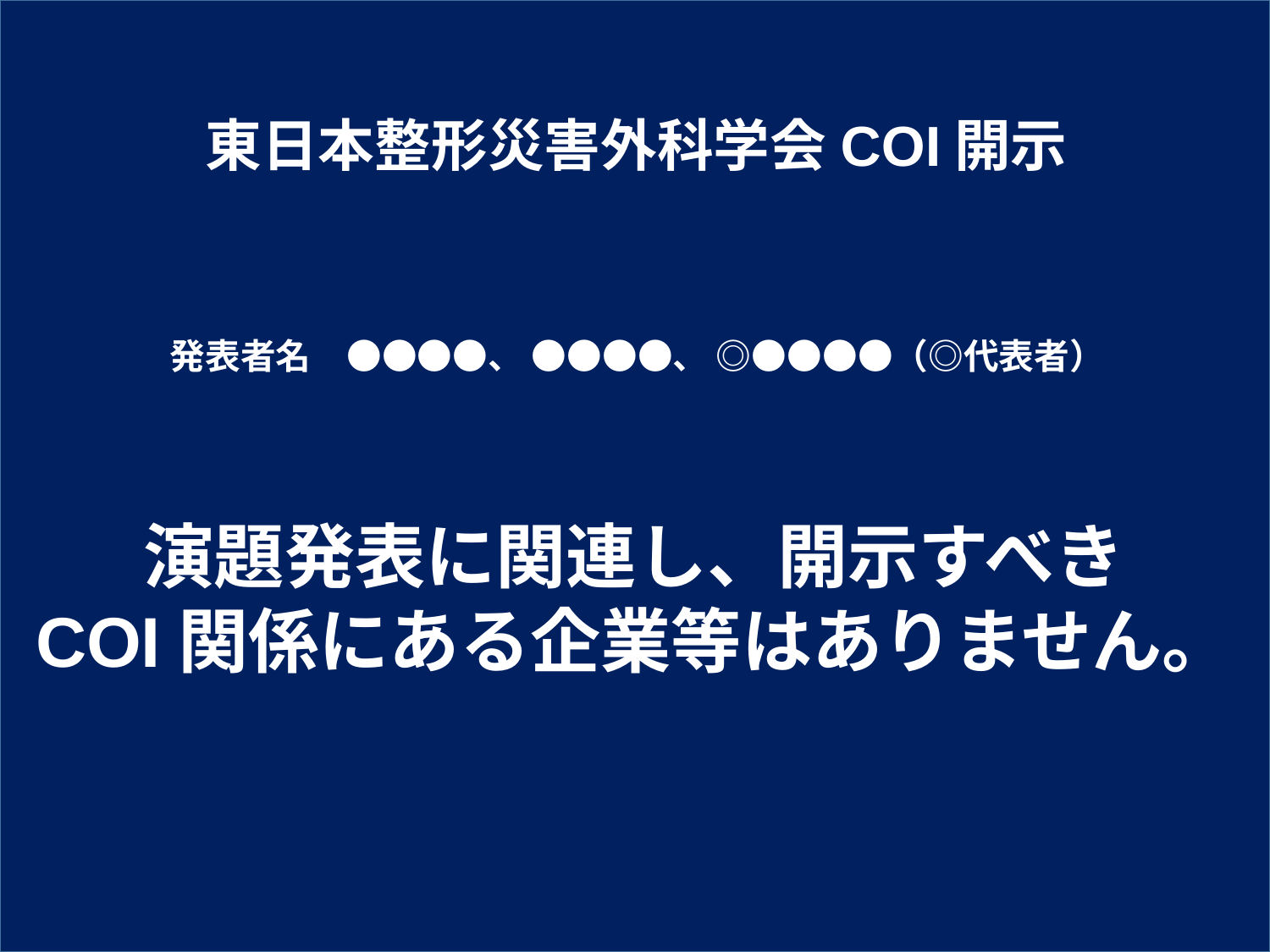

東日本整形災害外科学会COI開示
発表者名　●●●●、 ●●●●、 ◎●●●●（◎代表者）
演題発表に関連し、開示すべき
COI関係にある企業等はありません。